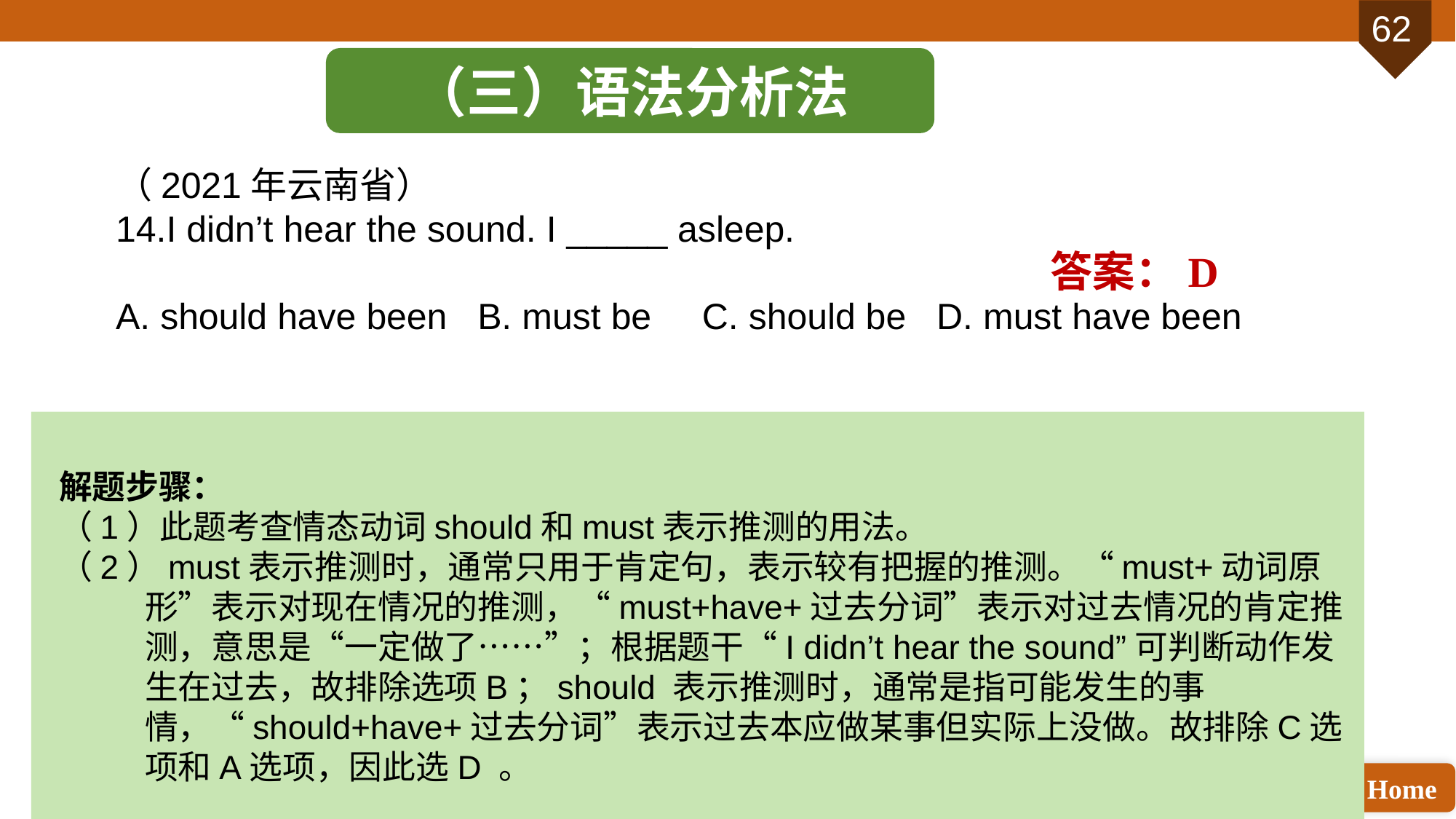

（三）语法分析法
（2021年云南省）
14.I didn’t hear the sound. I _____ asleep.

A. should have been   B. must be     C. should be   D. must have been
 答案：D

解题步骤：
（1）此题考查情态动词should和must表示推测的用法。
（2）must表示推测时，通常只用于肯定句，表示较有把握的推测。“must+动词原形”表示对现在情况的推测，“must+have+过去分词”表示对过去情况的肯定推测，意思是“一定做了……”；根据题干“I didn’t hear the sound”可判断动作发生在过去，故排除选项B；should 表示推测时，通常是指可能发生的事情，“should+have+过去分词”表示过去本应做某事但实际上没做。故排除C选项和A选项，因此选D 。